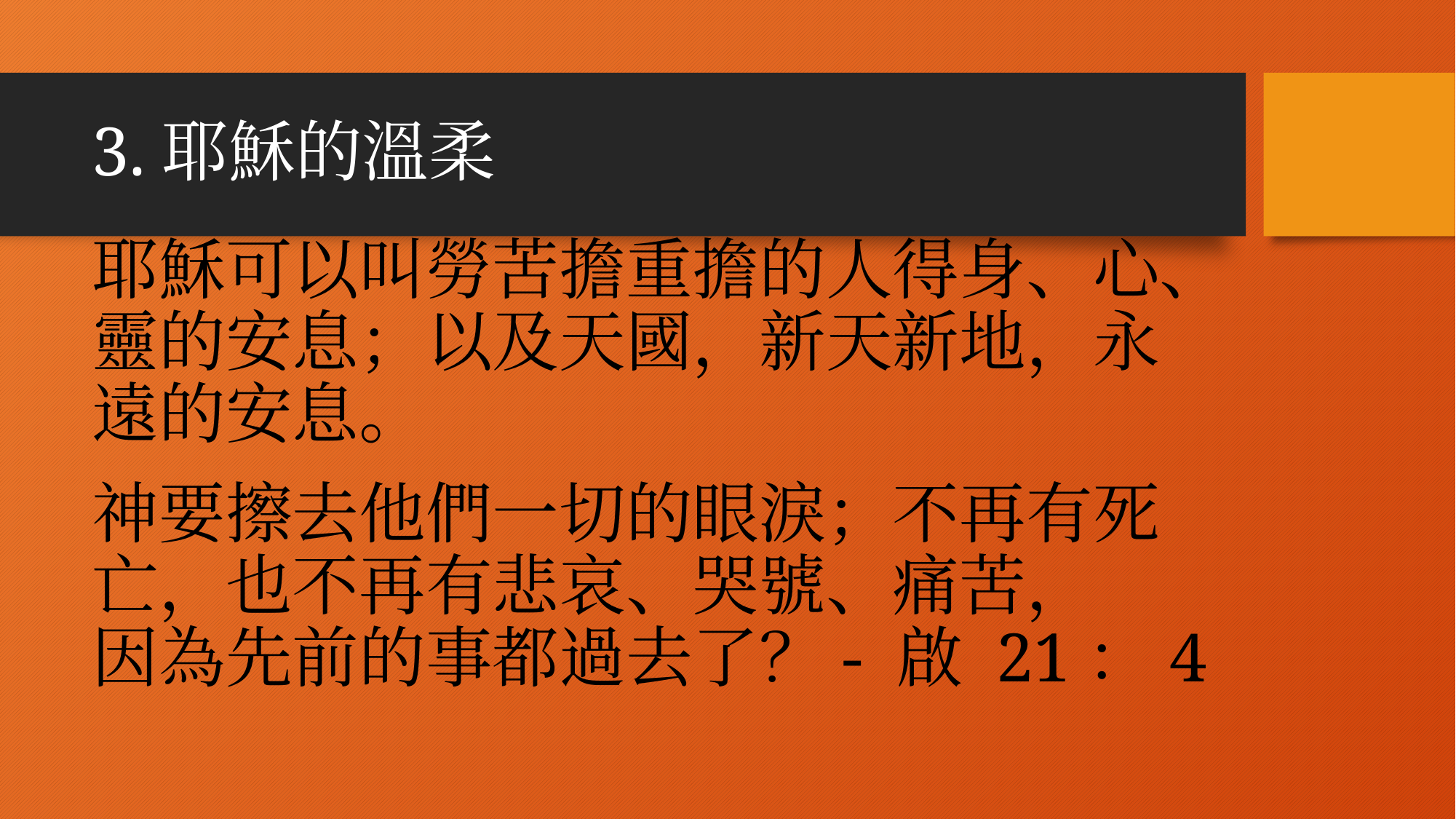

# 3.耶穌的溫柔
耶穌可以叫勞苦擔重擔的人得身、心、靈的安息；以及天國，新天新地，永遠的安息。
神要擦去他們一切的眼淚；不再有死亡，也不再有悲哀、哭號、痛苦，
因為先前的事都過去了？- 啟 21：4